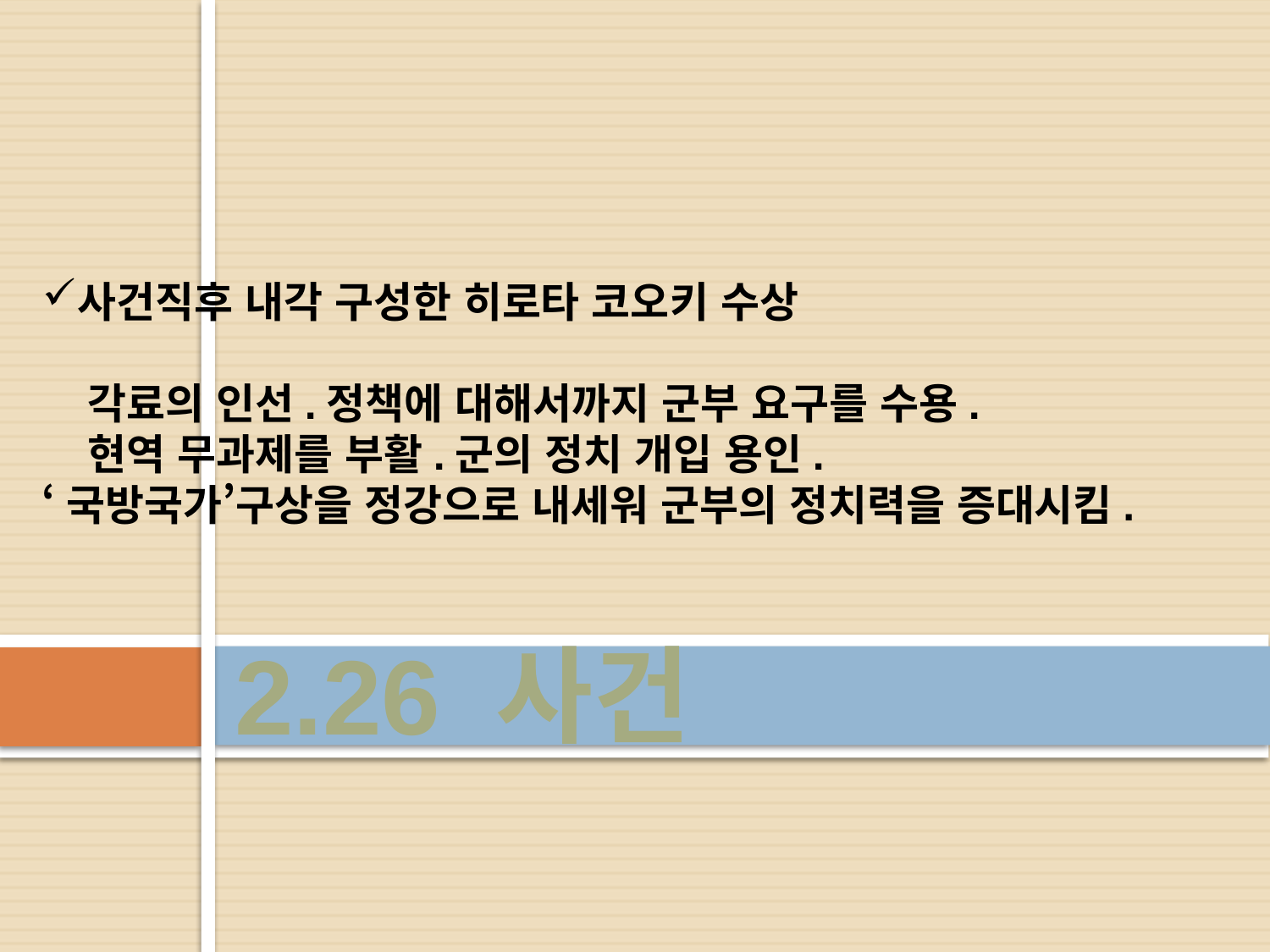

사건직후 내각 구성한 히로타 코오키 수상

   각료의 인선.정책에 대해서까지 군부 요구를 수용.
   현역 무과제를 부활.군의 정치 개입 용인.
‘국방국가’구상을 정강으로 내세워 군부의 정치력을 증대시킴.
# 2.26 사건